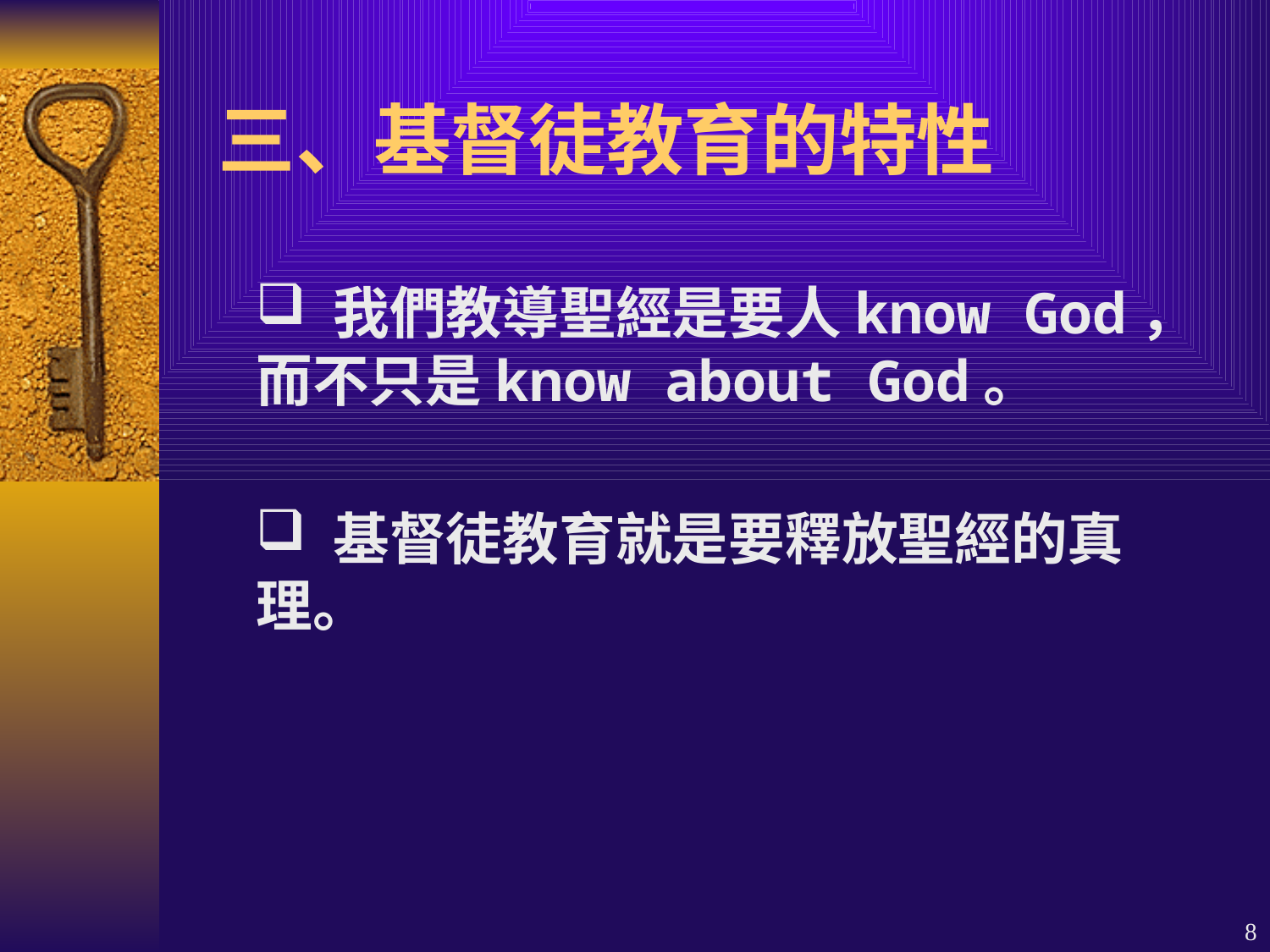

# 三、基督徒教育的特性

 我們教導聖經是要人know God，而不只是know about God。

 基督徒教育就是要釋放聖經的真理。

8